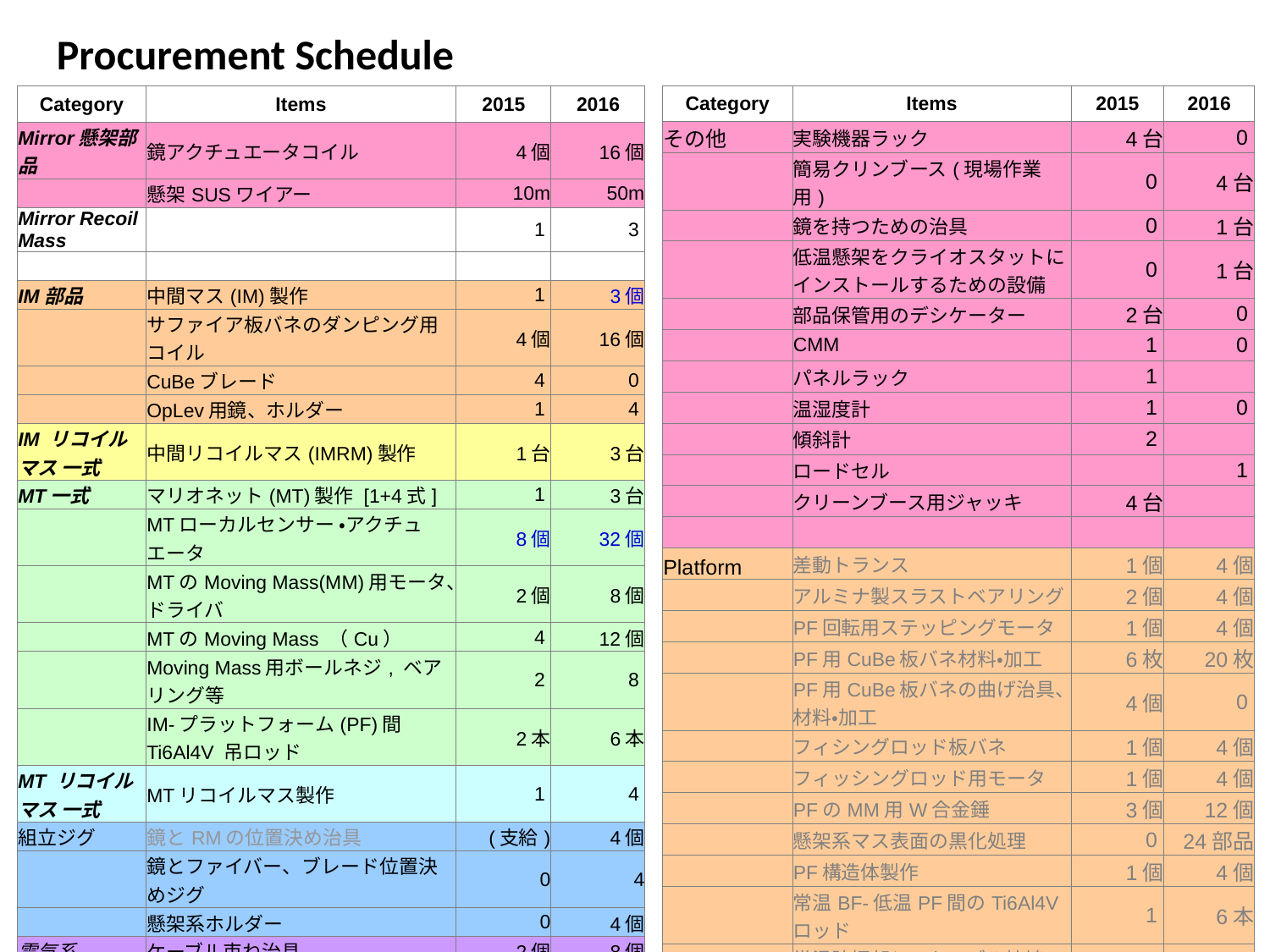

Procurement Schedule
| Category | Items | 2015 | 2016 |
| --- | --- | --- | --- |
| Mirror懸架部品 | 鏡アクチュエータコイル | 4個 | 16個 |
|  | 懸架SUSワイアー | 10m | 50m |
| Mirror Recoil Mass |  | 1 | 3 |
|  |  |  |  |
| IM部品 | 中間マス(IM)製作 | 1 | 3個 |
|  | サファイア板バネのダンピング用コイル | 4個 | 16個 |
|  | CuBeブレード | 4 | 0 |
|  | OpLev用鏡、ホルダー | 1 | 4 |
| IM リコイルマス 一式 | 中間リコイルマス(IMRM)製作 | 1台 | 3台 |
| MT一式 | マリオネット(MT)製作 [1+4式] | 1 | 3台 |
|  | MTローカルセンサー ・アクチュエータ | 8個 | 32個 |
|  | MTのMoving Mass(MM)用モータ、ドライバ | 2個 | 8個 |
|  | MTのMoving Mass （Cu） | 4 | 12個 |
|  | Moving Mass用ボールネジ, ベアリング等 | 2 | 8 |
|  | IM-プラットフォーム(PF)間 Ti6Al4V 吊ロッド | 2本 | 6本 |
| MT リコイルマス 一式 | MTリコイルマス製作 | 1 | 4 |
| 組立ジグ | 鏡とRMの位置決め治具 | (支給) | 4個 |
|  | 鏡とファイバー、ブレード位置決めジグ | 0 | 4 |
|  | 懸架系ホルダー | 0 | 4個 |
| 電気系 | ケーブル束ね治具 | 2個 | 8個 |
|  | IM部コネクタ | 3個 | 12個 |
|  | 4芯ポリイミド被覆ケーブル(高真空用) [1700m] | 1巻 | 0 |
|  |  |  |  |
|  |  |  |  |
|  |  |  |  |
| Category | Items | 2015 | 2016 |
| --- | --- | --- | --- |
| その他 | 実験機器ラック | 4台 | 0 |
|  | 簡易クリンブース(現場作業用) | 0 | 4台 |
|  | 鏡を持つための治具 | 0 | 1台 |
|  | 低温懸架をクライオスタットにインストールするための設備 | 0 | 1台 |
|  | 部品保管用のデシケーター | 2台 | 0 |
|  | CMM | 1 | 0 |
|  | パネルラック | 1 |  |
|  | 温湿度計 | 1 | 0 |
|  | 傾斜計 | 2 |  |
|  | ロードセル |  | 1 |
|  | クリーンブース用ジャッキ | 4台 |  |
|  |  |  |  |
| Platform | 差動トランス | 1個 | 4個 |
|  | アルミナ製スラストベアリング | 2個 | 4個 |
|  | PF回転用ステッピングモータ | 1個 | 4個 |
|  | PF用CuBe板バネ材料•加工 | 6枚 | 20枚 |
|  | PF用CuBe板バネの曲げ治具、材料•加工 | 4個 | 0 |
|  | フィシングロッド板バネ | 1個 | 4個 |
|  | フィッシングロッド用モータ | 1個 | 4個 |
|  | PFのMM用W合金錘 | 3個 | 12個 |
|  | 懸架系マス表面の黒化処理 | 0 | 24部品 |
|  | PF構造体製作 | 1個 | 4個 |
|  | 常温BF-低温PF間のTi6Al4Vロッド | 1 | 6本 |
|  | 常温防振部とのケーブル接続コネクター | 2個 | 8個 |
|  | 低温懸架保護フレーム | 1台 | 4台 |
|  | 低温懸架部品精密洗浄 | 0 | 1式 |